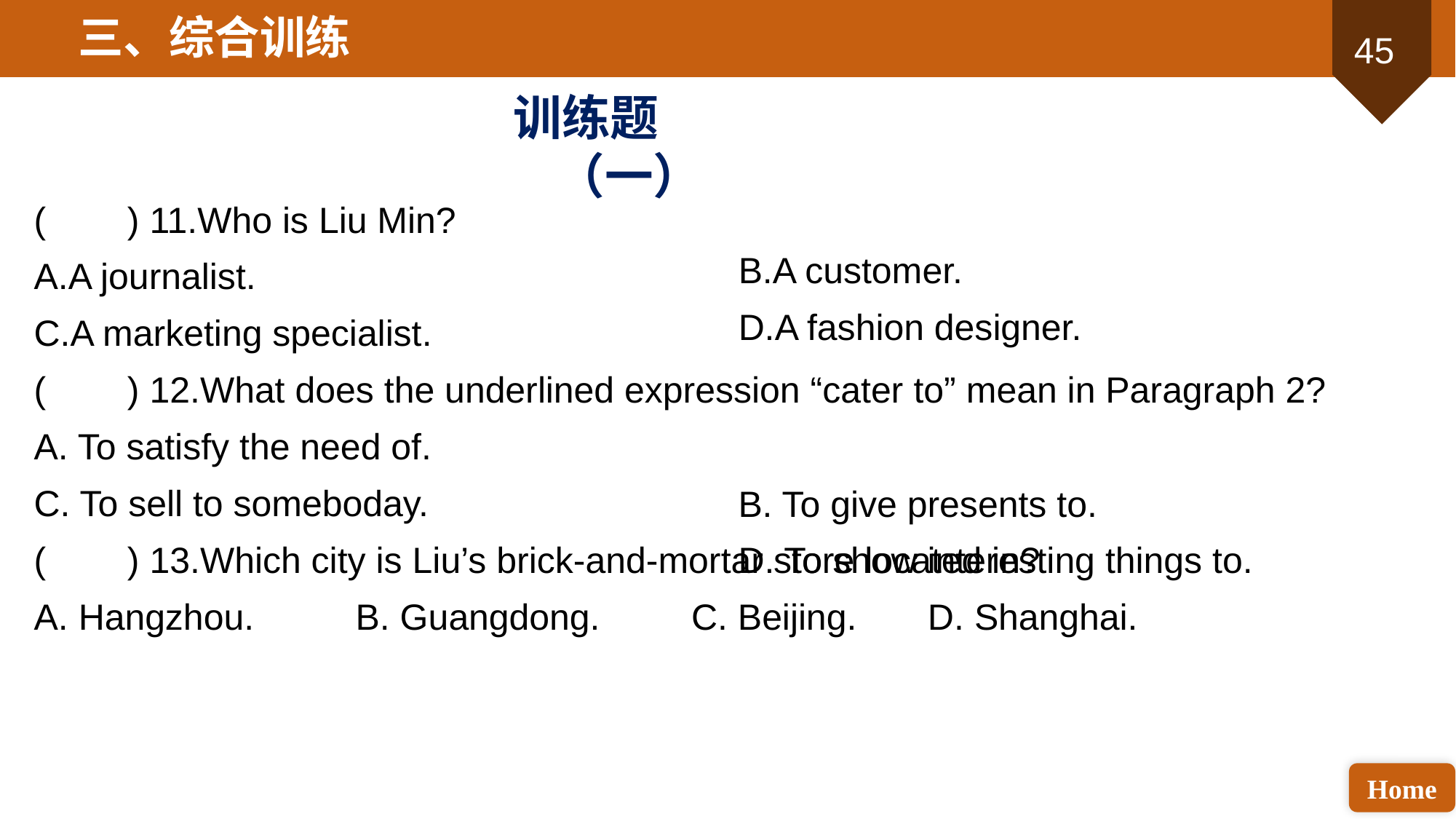

三、综合训练
训练题（一）
(        ) 11.Who is Liu Min?
A.A journalist.
C.A marketing specialist.
(        ) 12.What does the underlined expression “cater to” mean in Paragraph 2?
A. To satisfy the need of.
C. To sell to someboday.
(        ) 13.Which city is Liu’s brick-and-mortar store located in?
A. Hangzhou.          B. Guangdong.         C. Beijing.       D. Shanghai.
B.A customer.
D.A fashion designer.
B. To give presents to.
D. To show interesting things to.